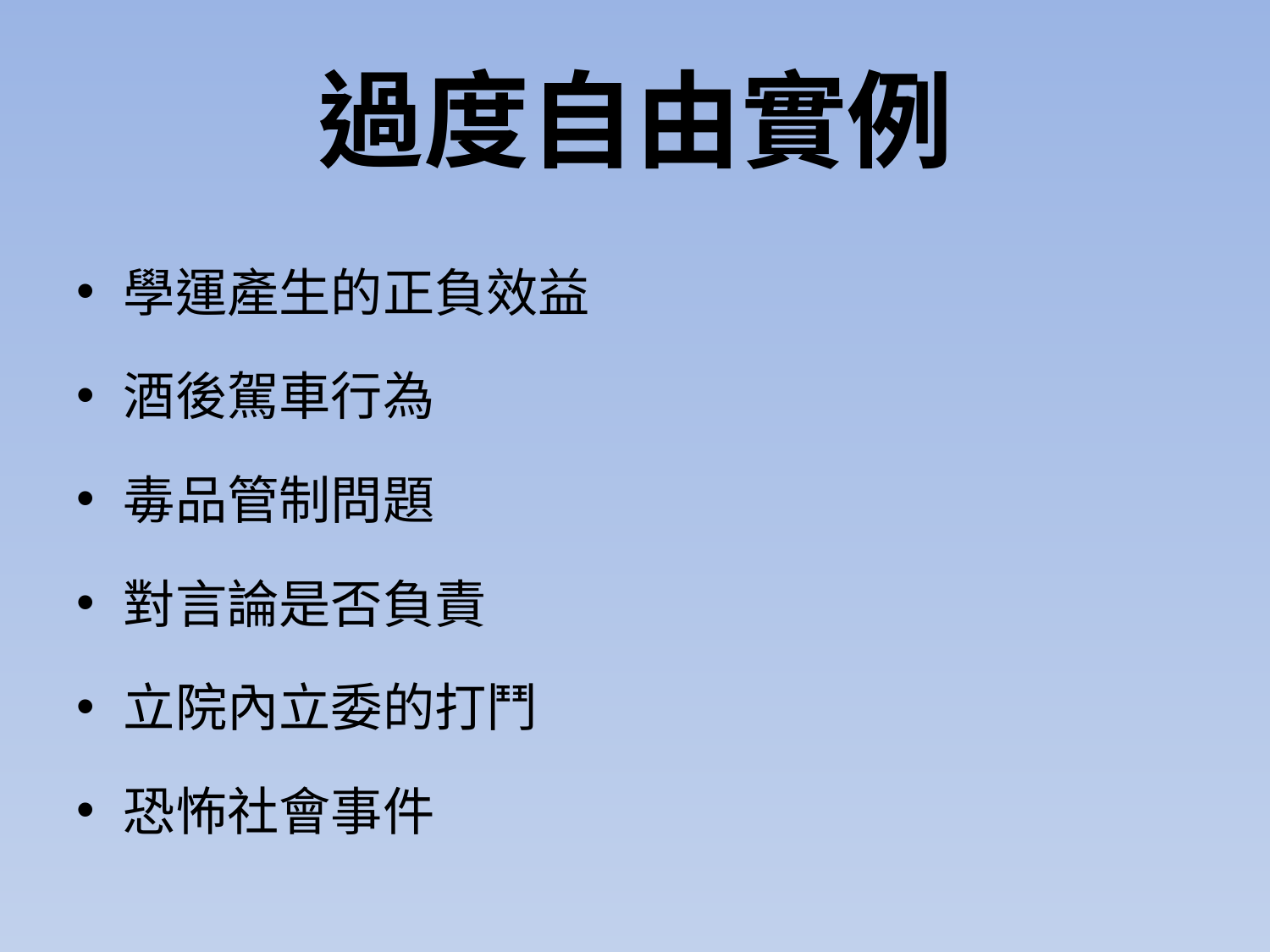

# 過度自由實例
學運產生的正負效益
酒後駕車行為
毒品管制問題
對言論是否負責
立院內立委的打鬥
恐怖社會事件